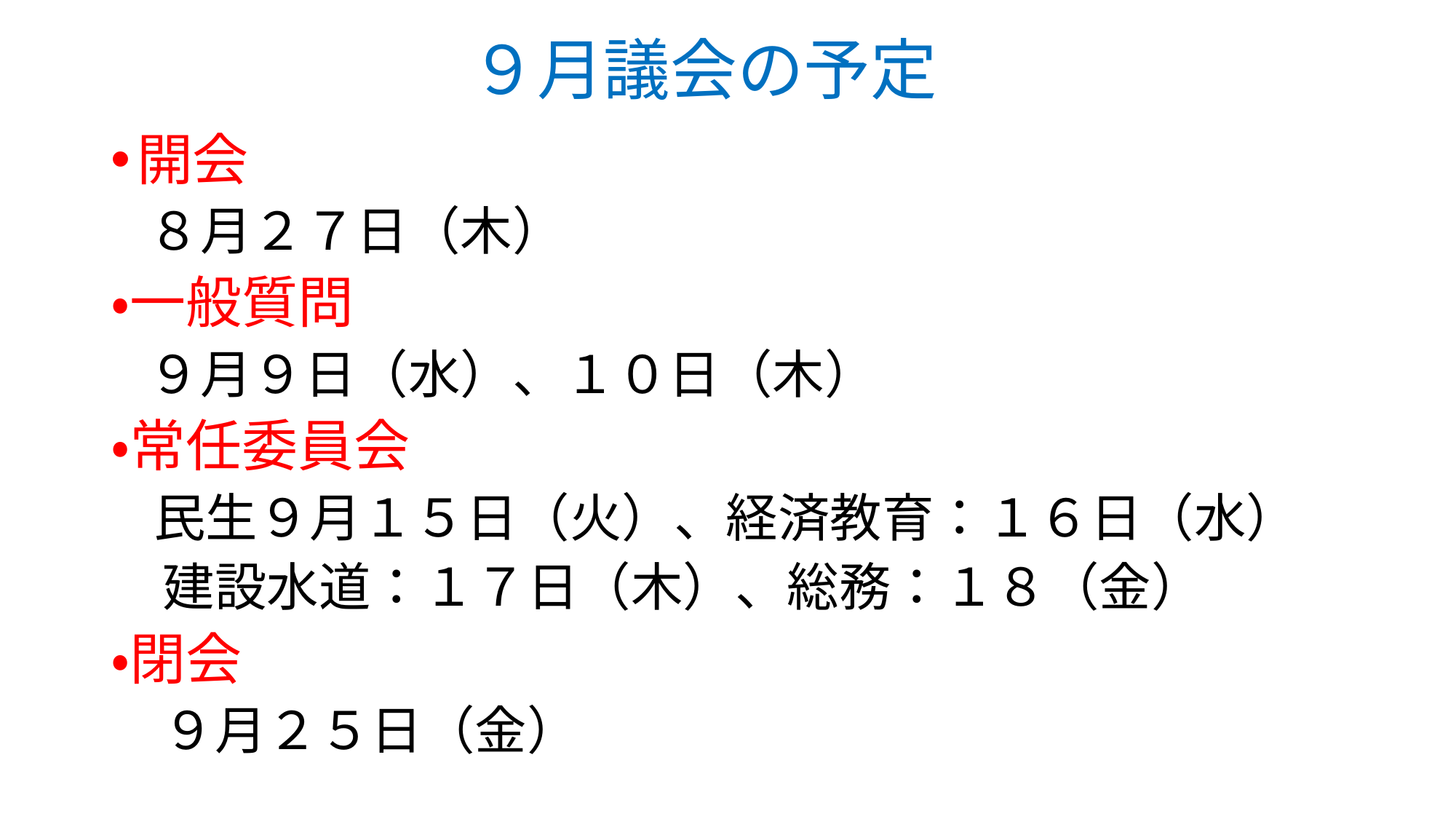

# ９月議会の予定
開会
　８月２７日（木）
・一般質問
　９月９日（水）、１０日（木）
・常任委員会
　民生９月１５日（火）、経済教育：１６日（水）
　建設水道：１７日（木）、総務：１８（金）
・閉会
　９月２５日（金）